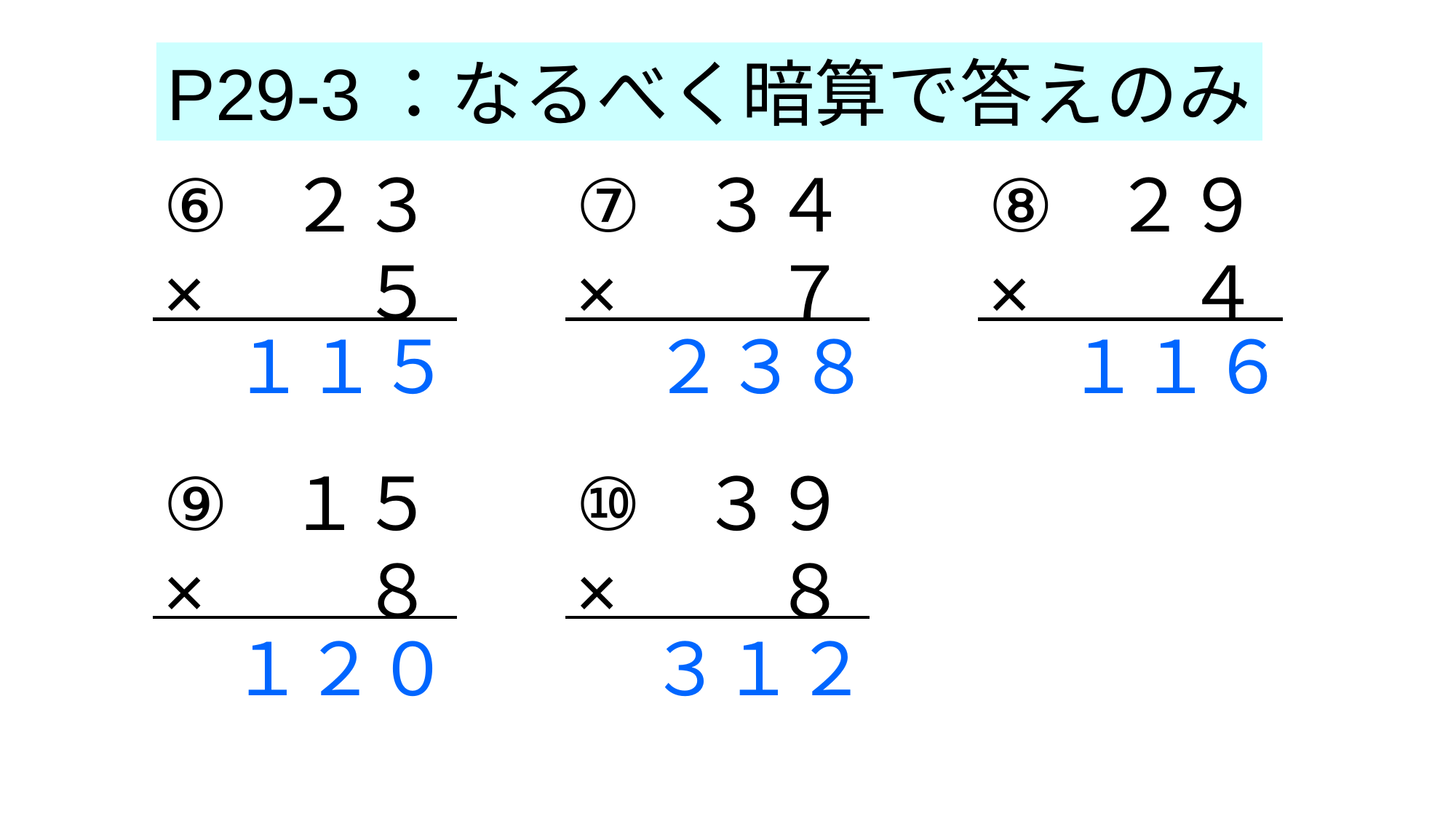

P29-3：なるべく暗算で答えのみ
⑥×２３
×①　５
⑦×３４
×①　７
⑧×２９
×①　４
１１５
２３８
１１６
⑨×１５
×①　８
⑩×３９
×①　８
３１２
１２０